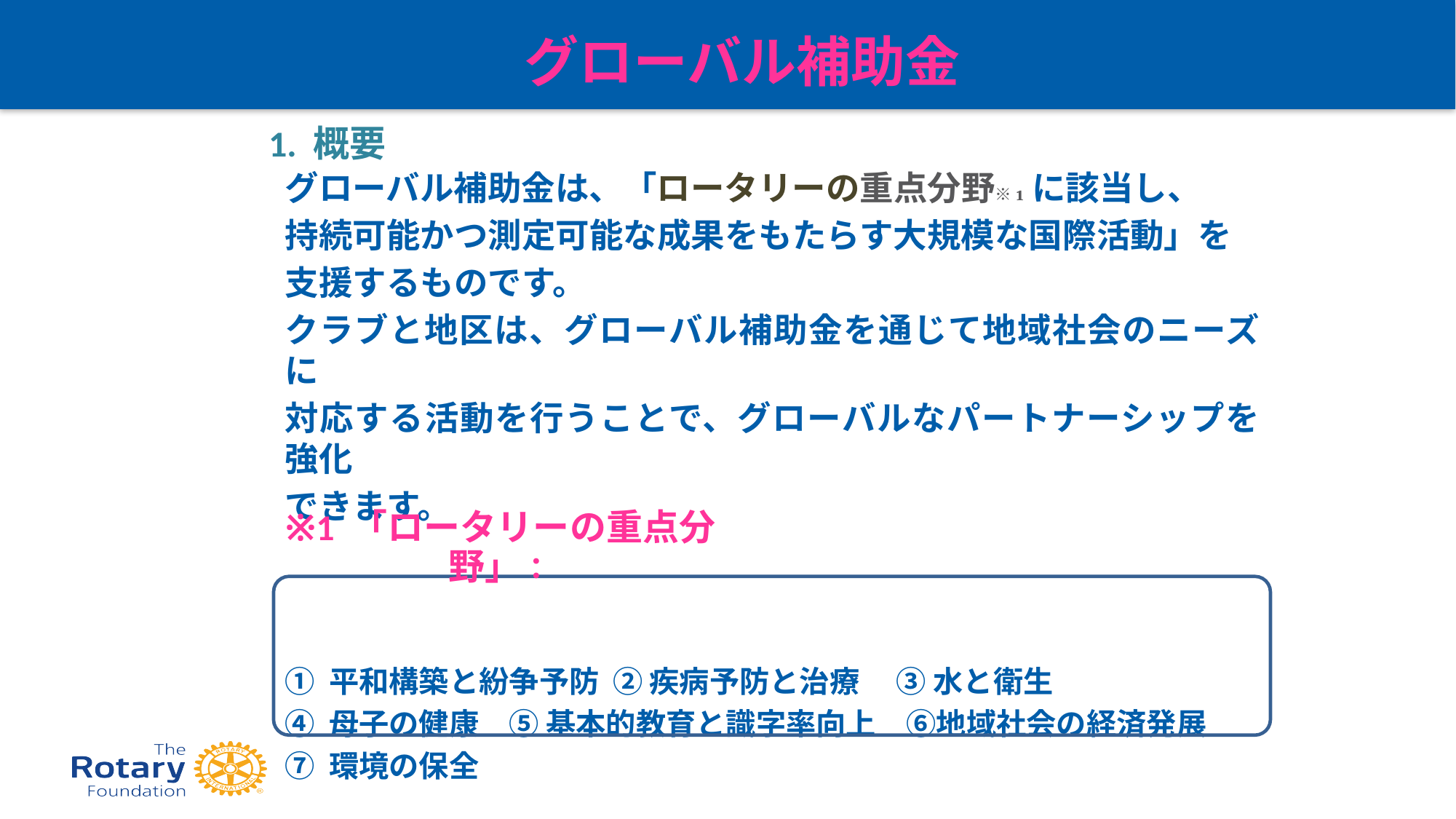

グローバル補助金

グローバル補助金は、「ロータリーの重点分野※1 に該当し、
持続可能かつ測定可能な成果をもたらす大規模な国際活動」を
支援するものです。
クラブと地区は、グローバル補助金を通じて地域社会のニーズに
対応する活動を行うことで、グローバルなパートナーシップを強化
できます。

① 平和構築と紛争予防  ② 疾病予防と治療　 ③ 水と衛生
④ 母子の健康　⑤ 基本的教育と識字率向上　⑥地域社会の経済発展
⑦ 環境の保全

1. 概要
※1 「ロータリーの重点分野」：